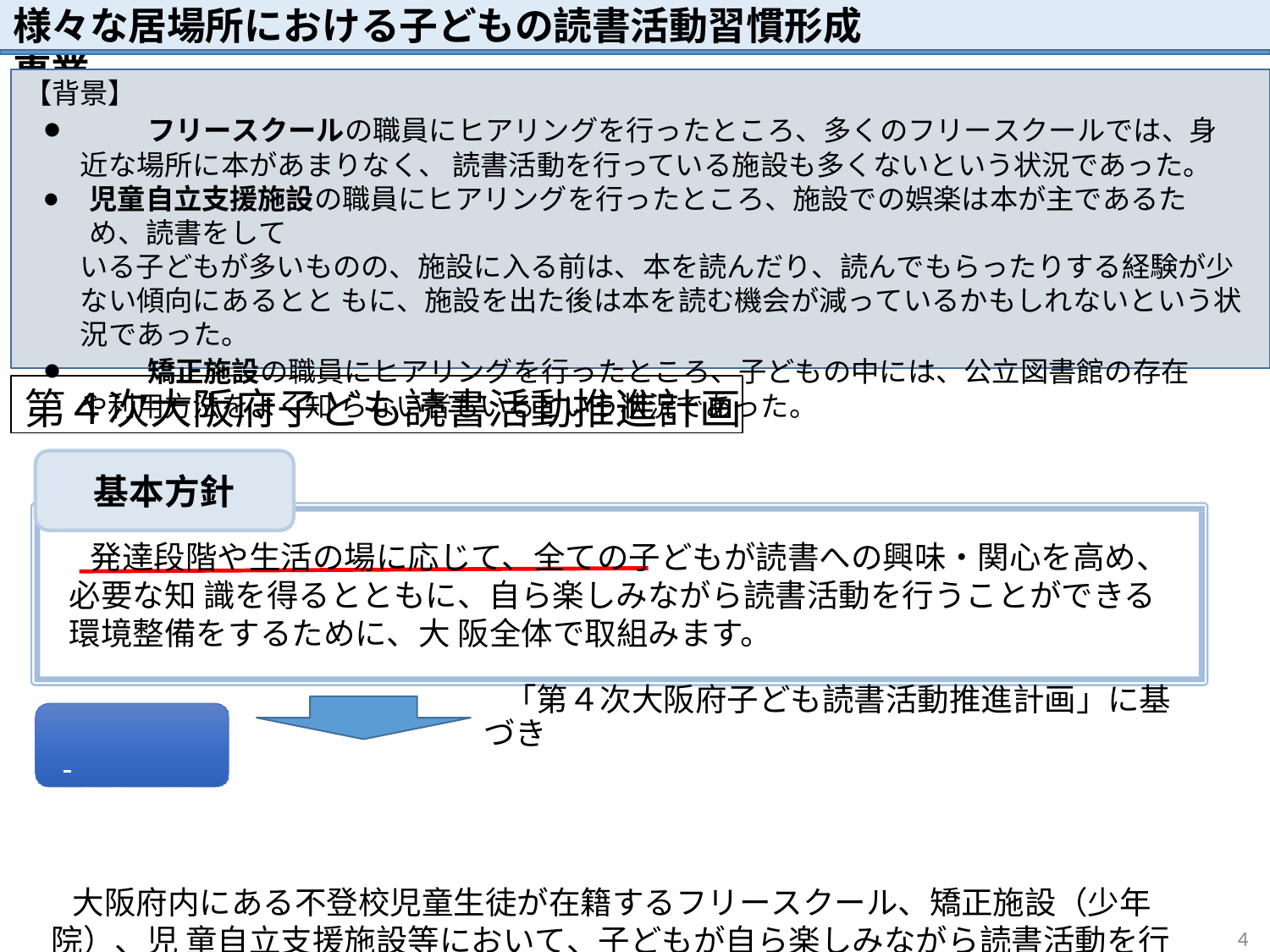

# 様々な居場所における子どもの読書活動習慣形成事業

【背景】
	フリースクールの職員にヒアリングを行ったところ、多くのフリースクールでは、身近な場所に本があまりなく、 読書活動を行っている施設も多くないという状況であった。
児童自立支援施設の職員にヒアリングを行ったところ、施設での娯楽は本が主であるため、読書をして
いる子どもが多いものの、施設に入る前は、本を読んだり、読んでもらったりする経験が少ない傾向にあるとと もに、施設を出た後は本を読む機会が減っているかもしれないという状況であった。
	矯正施設の職員にヒアリングを行ったところ、子どもの中には、公立図書館の存在や利用方法をよく知 らない者もいるという状況であった。
様々な居場所の中でも、特に不登校児童生徒が在籍するフリースクール、矯正施設（少年院）、児童自立支援施設におい て、身近に本を手にとることができない環境にある。
第４次大阪府子ども読書活動推進計画

基本方針
発達段階や生活の場に応じて、全ての子どもが読書への興味・関心を高め、必要な知 識を得るとともに、自ら楽しみながら読書活動を行うことができる環境整備をするために、大 阪全体で取組みます。

「第４次大阪府子ども読書活動推進計画」に基づき
 	事業目的
大阪府内にある不登校児童生徒が在籍するフリースクール、矯正施設（少年院）、児 童自立支援施設等において、子どもが自ら楽しみながら読書活動を行うことができる環境整 備を行うことにより、読書への興味・関心を高め、読書習慣を形成することを目的とする。

4